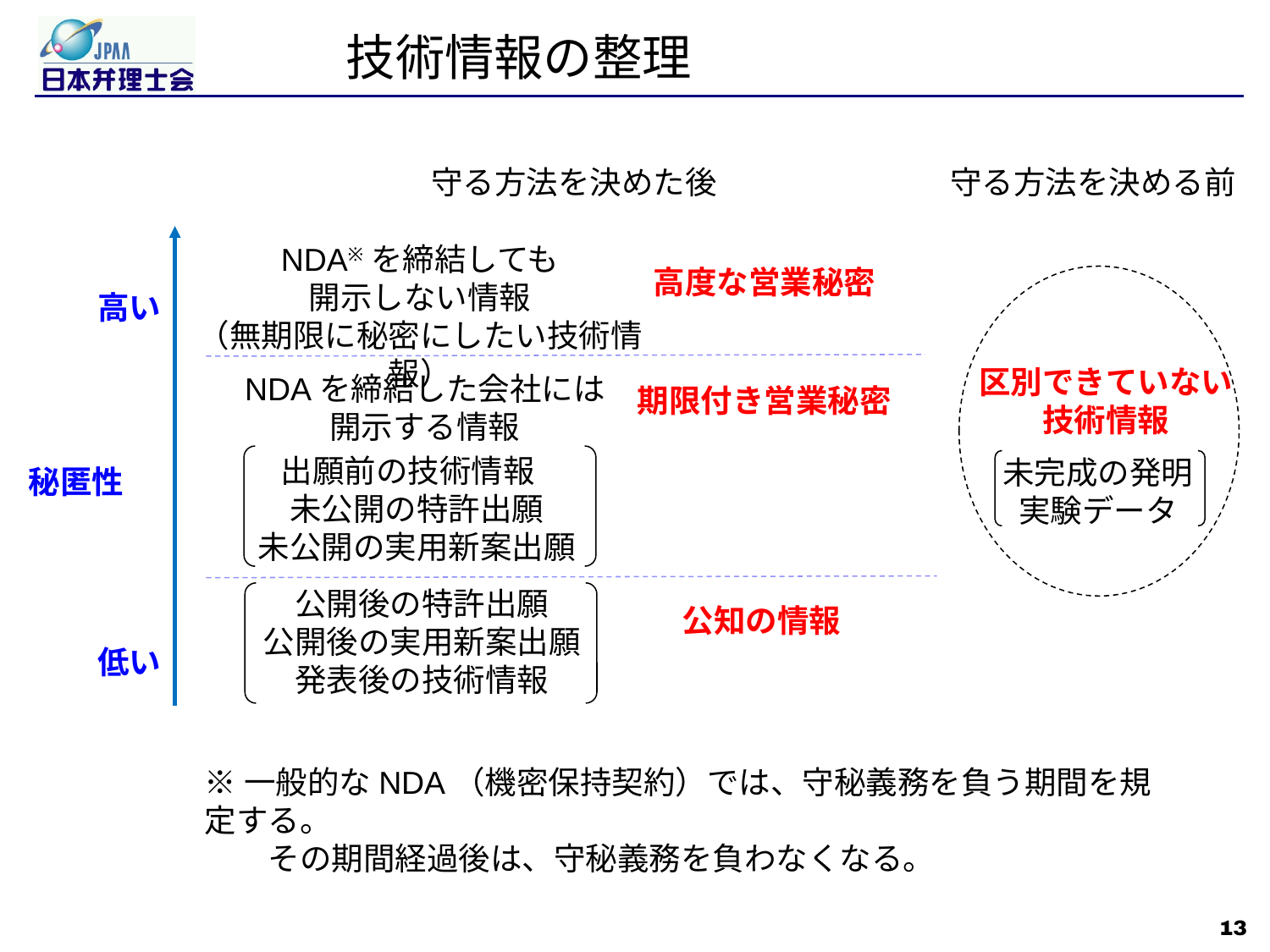

# 技術情報の整理
守る方法を決めた後
守る方法を決める前
NDA※を締結しても
開示しない情報
（無期限に秘密にしたい技術情報）
高度な営業秘密

高い
区別できていない
技術情報
NDAを締結した会社には
開示する情報
期限付き営業秘密
出願前の技術情報

未完成の発明
実験データ

秘匿性
未公開の特許出願
未公開の実用新案出願
公開後の特許出願
公開後の実用新案出願
発表後の技術情報

公知の情報
低い
※一般的なNDA（機密保持契約）では、守秘義務を負う期間を規定する。
　　その期間経過後は、守秘義務を負わなくなる。
13